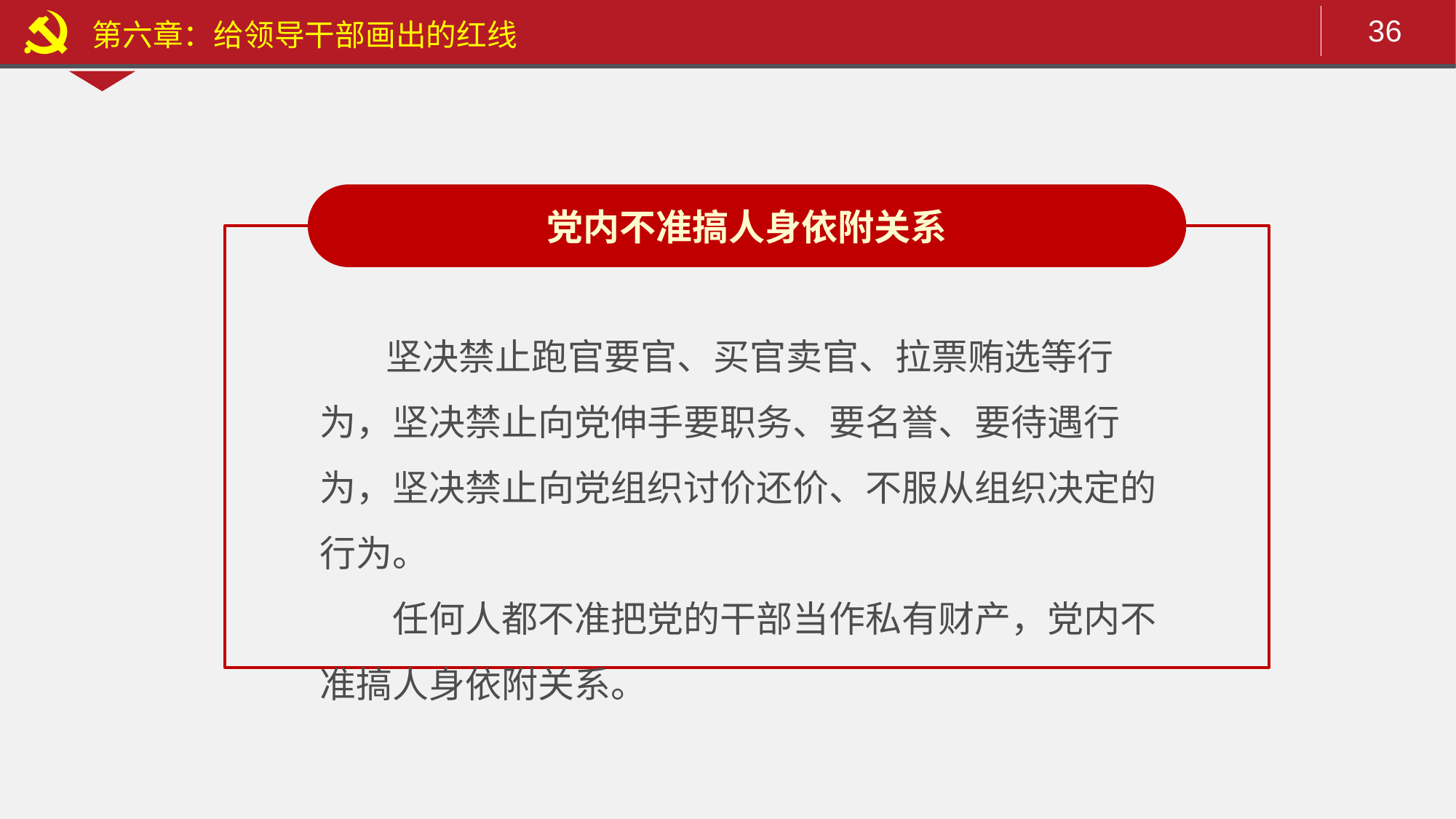

第六章：给领导干部画出的红线

党内不准搞人身依附关系

       坚决禁止跑官要官、买官卖官、拉票贿选等行为，坚决禁止向党伸手要职务、要名誉、要待遇行为，坚决禁止向党组织讨价还价、不服从组织决定的行为。
　　任何人都不准把党的干部当作私有财产，党内不准搞人身依附关系。